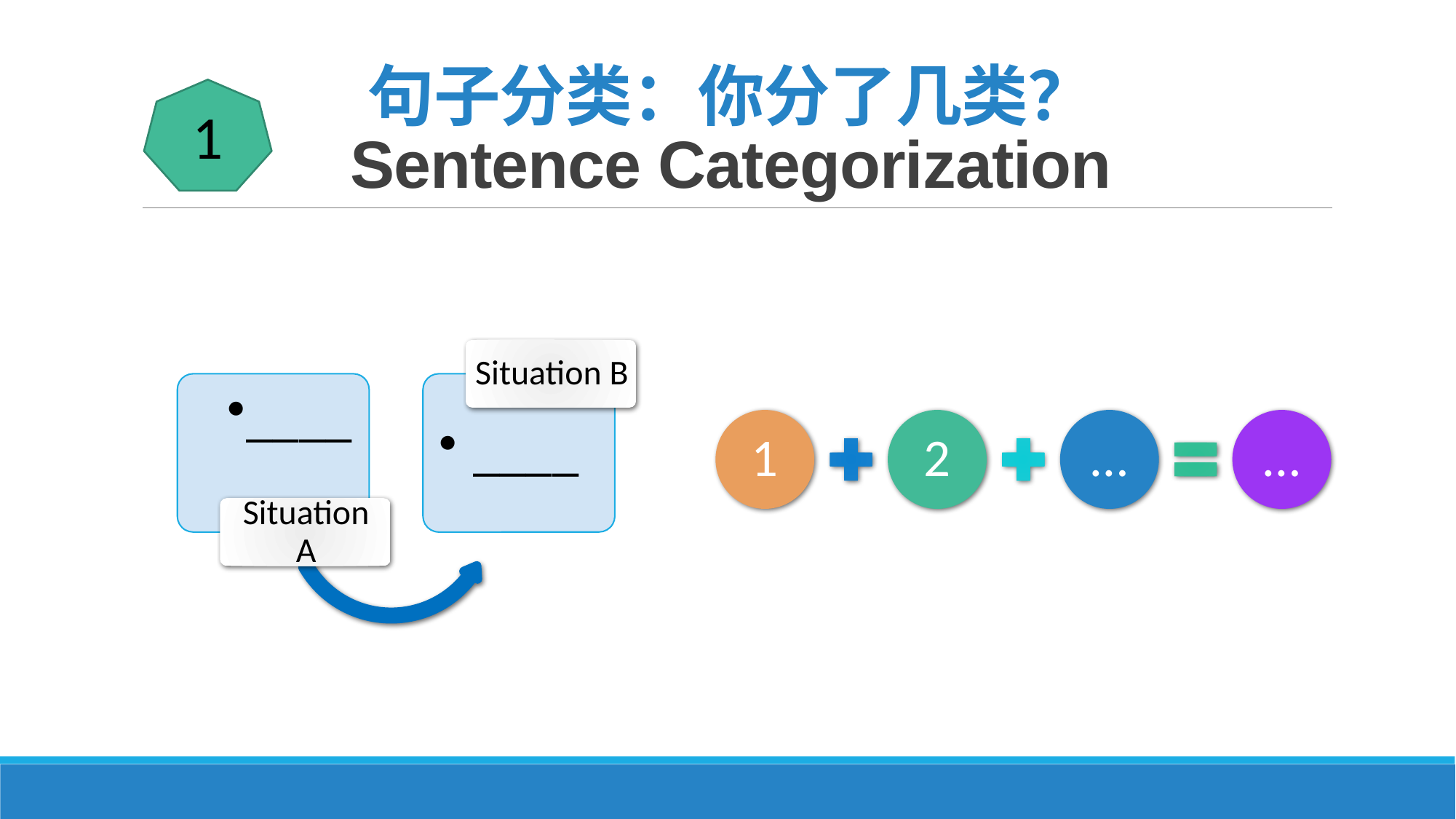

# 句子分类：你分了几类？ Sentence Categorization
1
____
Situation A
____
Situation B
1

2

…

…